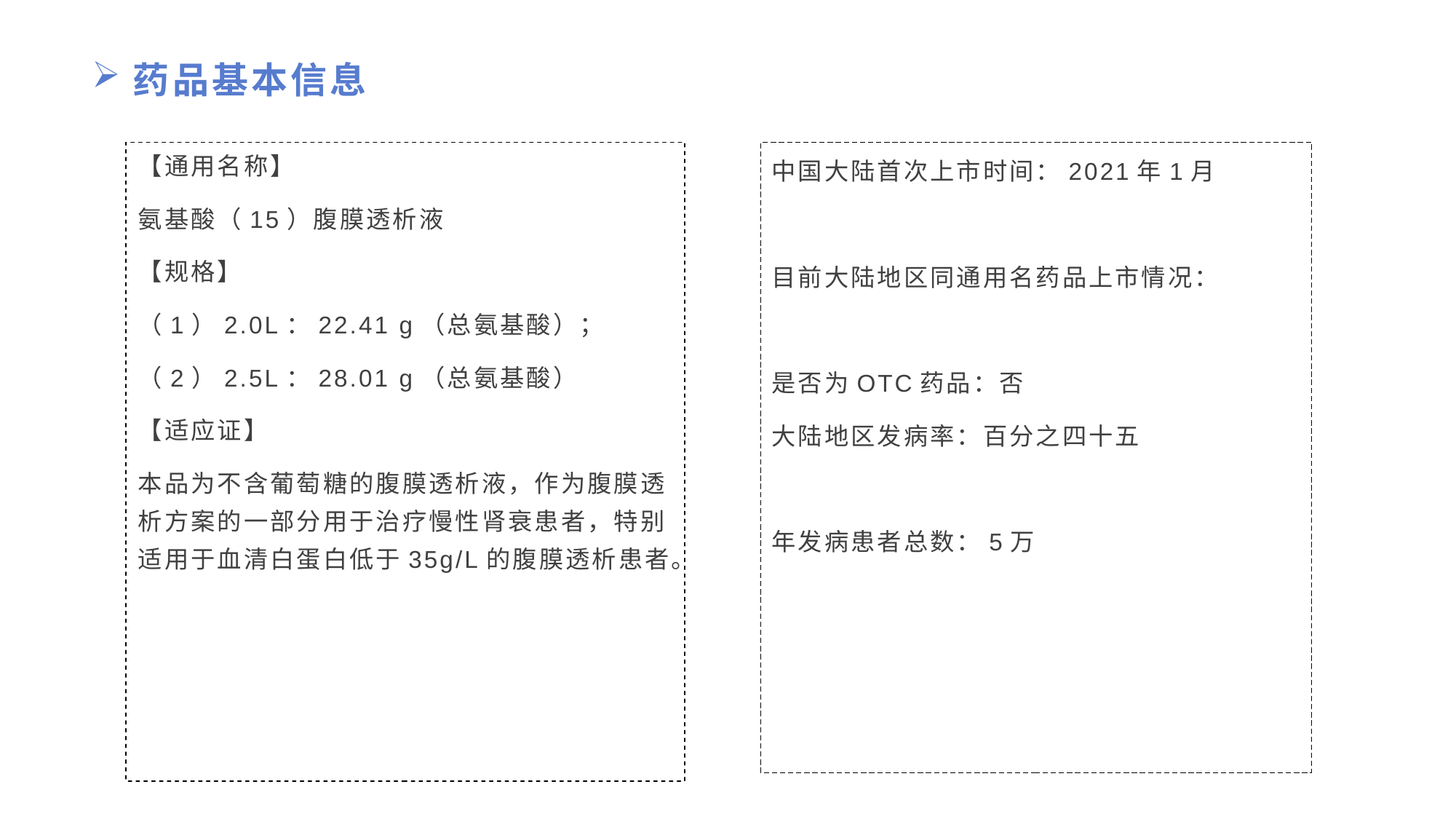

# 药品基本信息
【通用名称】
氨基酸（15）腹膜透析液
【规格】
（1）2.0L：22.41 g（总氨基酸）；
（2）2.5L：28.01 g（总氨基酸）
【适应证】
本品为不含葡萄糖的腹膜透析液，作为腹膜透析方案的一部分用于治疗慢性肾衰患者，特别适用于血清白蛋白低于35g/L的腹膜透析患者。

中国大陆首次上市时间：2021年1月

目前大陆地区同通用名药品上市情况：

是否为OTC药品：否
大陆地区发病率：百分之四十五

年发病患者总数：5万